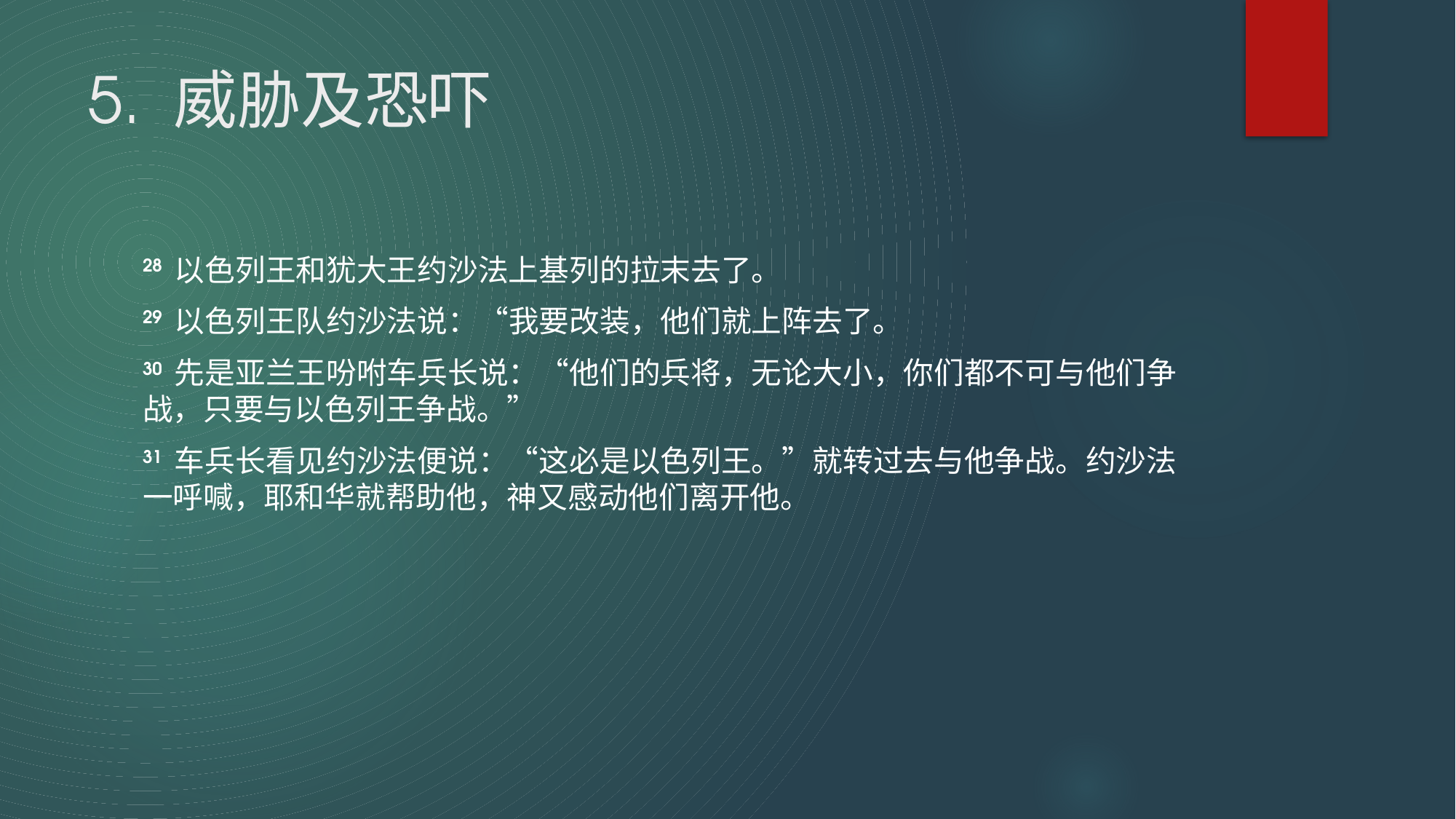

# 5. 威胁及恐吓
28 以色列王和犹大王约沙法上基列的拉末去了。
29 以色列王队约沙法说：“我要改装，他们就上阵去了。
30 先是亚兰王吩咐车兵长说：“他们的兵将，无论大小，你们都不可与他们争战，只要与以色列王争战。”
31 车兵长看见约沙法便说：“这必是以色列王。”就转过去与他争战。约沙法一呼喊，耶和华就帮助他，神又感动他们离开他。